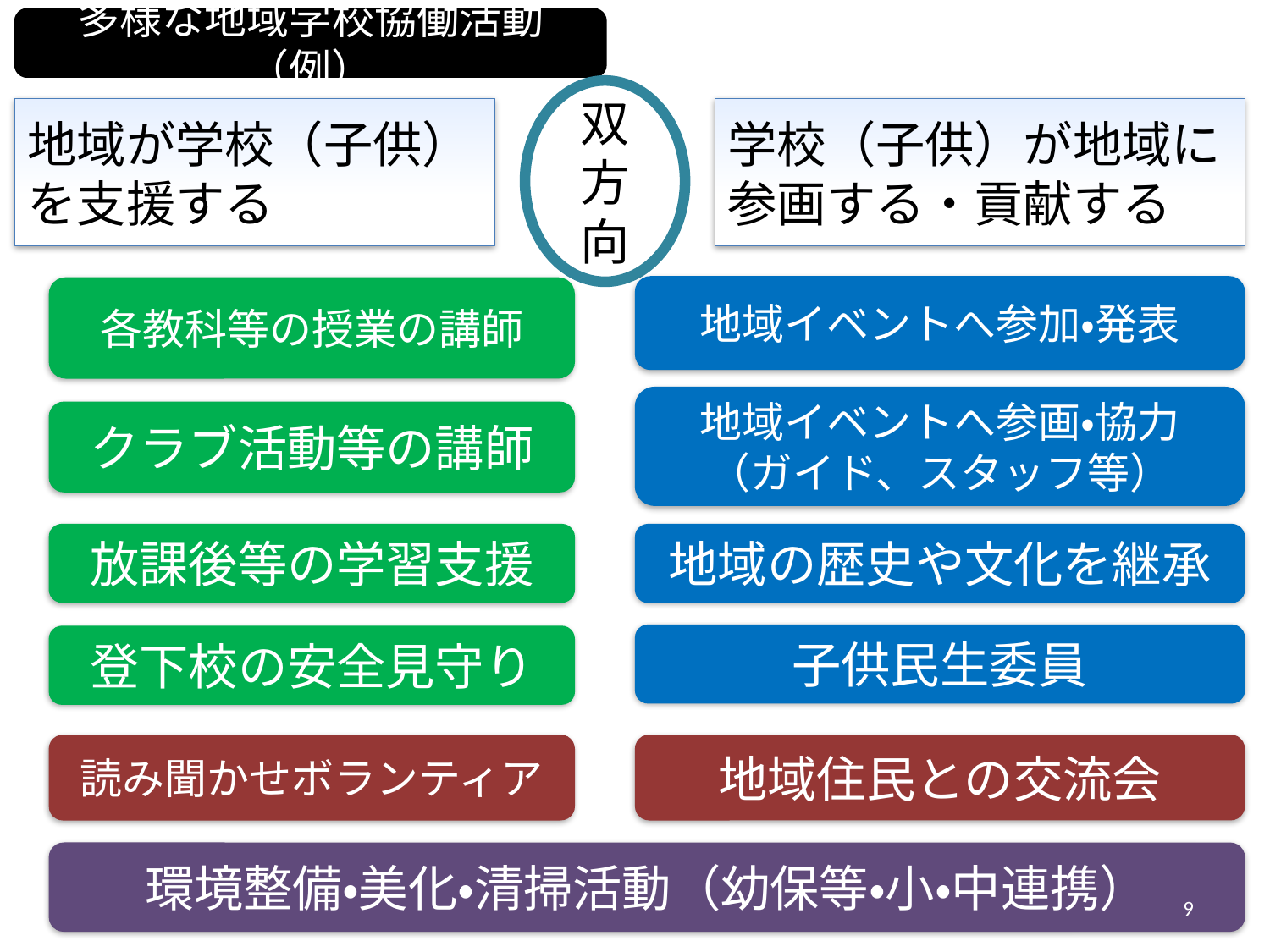

多様な地域学校協働活動（例）
双方向
地域が学校（子供）
を支援する
学校（子供）が地域に
参画する・貢献する
地域イベントへ参加・発表
各教科等の授業の講師
地域イベントへ参画・協力
（ガイド、スタッフ等）
クラブ活動等の講師
放課後等の学習支援
地域の歴史や文化を継承
子供民生委員
登下校の安全見守り
地域住民との交流会
読み聞かせボランティア
環境整備・美化・清掃活動（幼保等・小・中連携）
9